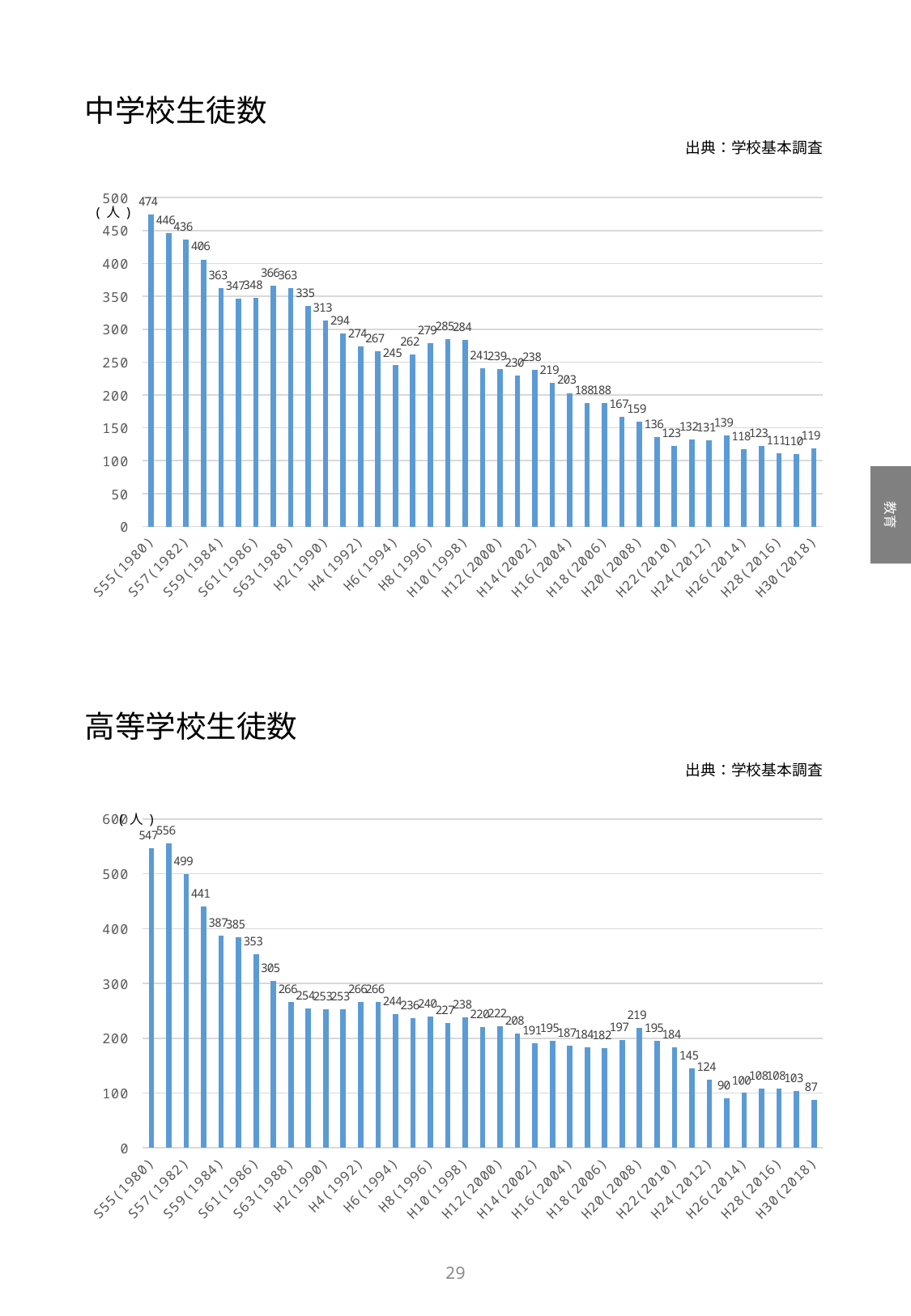

中学校生徒数
出典：学校基本調査

### Chart

| Category | 計 |
|---|---|
| S55(1980) | 474.0 |
| S56(1981) | 446.0 |
| S57(1982) | 436.0 |
| S58(1983) | 406.0 |
| S59(1984) | 363.0 |
| S60(1985) | 347.0 |
| S61(1986) | 348.0 |
| S62(1987) | 366.0 |
| S63(1988) | 363.0 |
| H1(1989) | 335.0 |
| H2(1990) | 313.0 |
| H3(1991) | 294.0 |
| H4(1992) | 274.0 |
| H5(1993) | 267.0 |
| H6(1994) | 245.0 |
| H7(1995) | 262.0 |
| H8(1996) | 279.0 |
| H9(1997) | 285.0 |
| H10(1998) | 284.0 |
| H11(1999) | 241.0 |
| H12(2000) | 239.0 |
| H13(2001) | 230.0 |
| H14(2002) | 238.0 |
| H15(2003) | 219.0 |
| H16(2004) | 203.0 |
| H17(2005) | 188.0 |
| H18(2006) | 188.0 |
| H19(2007) | 167.0 |
| H20(2008) | 159.0 |
| H21(2009) | 136.0 |
| H22(2010) | 123.0 |
| H23(2011) | 132.0 |
| H24(2012) | 131.0 |
| H25(2013) | 139.0 |
| H26(2014) | 118.0 |
| H27(2015) | 123.0 |
| H28(2016) | 111.0 |
| H29(2017) | 110.0 |
| H30(2018) | 119.0 |
教育
# 高等学校生徒数
出典：学校基本調査

### Chart

| Category | 計 |
|---|---|
| S55(1980) | 547.0 |
| S56(1981) | 556.0 |
| S57(1982) | 499.0 |
| S58(1983) | 441.0 |
| S59(1984) | 387.0 |
| S60(1985) | 385.0 |
| S61(1986) | 353.0 |
| S62(1987) | 305.0 |
| S63(1988) | 266.0 |
| H1(1989) | 254.0 |
| H2(1990) | 253.0 |
| H3(1991) | 253.0 |
| H4(1992) | 266.0 |
| H5(1993) | 266.0 |
| H6(1994) | 244.0 |
| H7(1995) | 236.0 |
| H8(1996) | 240.0 |
| H9(1997) | 227.0 |
| H10(1998) | 238.0 |
| H11(1999) | 220.0 |
| H12(2000) | 222.0 |
| H13(2001) | 208.0 |
| H14(2002) | 191.0 |
| H15(2003) | 195.0 |
| H16(2004) | 187.0 |
| H17(2005) | 184.0 |
| H18(2006) | 182.0 |
| H19(2007) | 197.0 |
| H20(2008) | 219.0 |
| H21(2009) | 195.0 |
| H22(2010) | 184.0 |
| H23(2011) | 145.0 |
| H24(2012) | 124.0 |
| H25(2013) | 90.0 |
| H26(2014) | 100.0 |
| H27(2015) | 108.0 |
| H28(2016) | 108.0 |
| H29(2017) | 103.0 |
| H30(2018) | 87.0 |
29